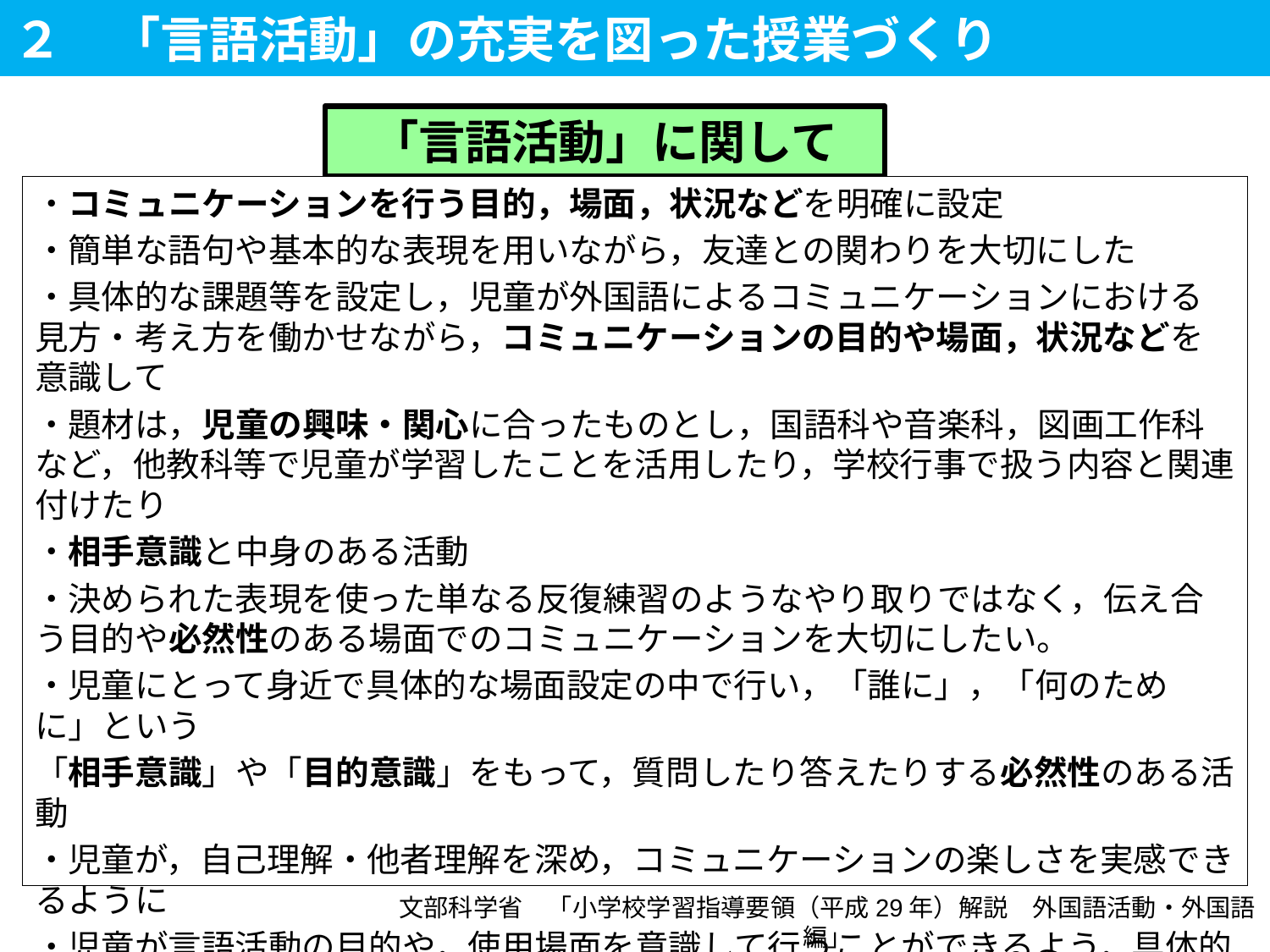

２　「言語活動」の充実を図った授業づくり
# 「言語活動」に関して
・コミュニケーションを行う目的，場面，状況などを明確に設定
・簡単な語句や基本的な表現を用いながら，友達との関わりを大切にした
・具体的な課題等を設定し，児童が外国語によるコミュニケーションにおける見方・考え方を働かせながら，コミュニケーションの目的や場面，状況などを意識して
・題材は，児童の興味・関心に合ったものとし，国語科や音楽科，図画工作科など，他教科等で児童が学習したことを活用したり，学校行事で扱う内容と関連付けたり
・相手意識と中身のある活動
・決められた表現を使った単なる反復練習のようなやり取りではなく，伝え合う目的や必然性のある場面でのコミュニケーションを大切にしたい。
・児童にとって身近で具体的な場面設定の中で行い，「誰に」，「何のために」という
「相手意識」や「目的意識」をもって，質問したり答えたりする必然性のある活動
・児童が，自己理解・他者理解を深め，コミュニケーションの楽しさを実感できるように
・児童が言語活動の目的や，使用場面を意識して行うことができるよう，具体的な課題等を設定し，その目的を達成するために，必要な語句や文などを取捨選択
・児童に気付かせたり考えさせたりする

文部科学省　「小学校学習指導要領（平成29年）解説　外国語活動・外国語編」